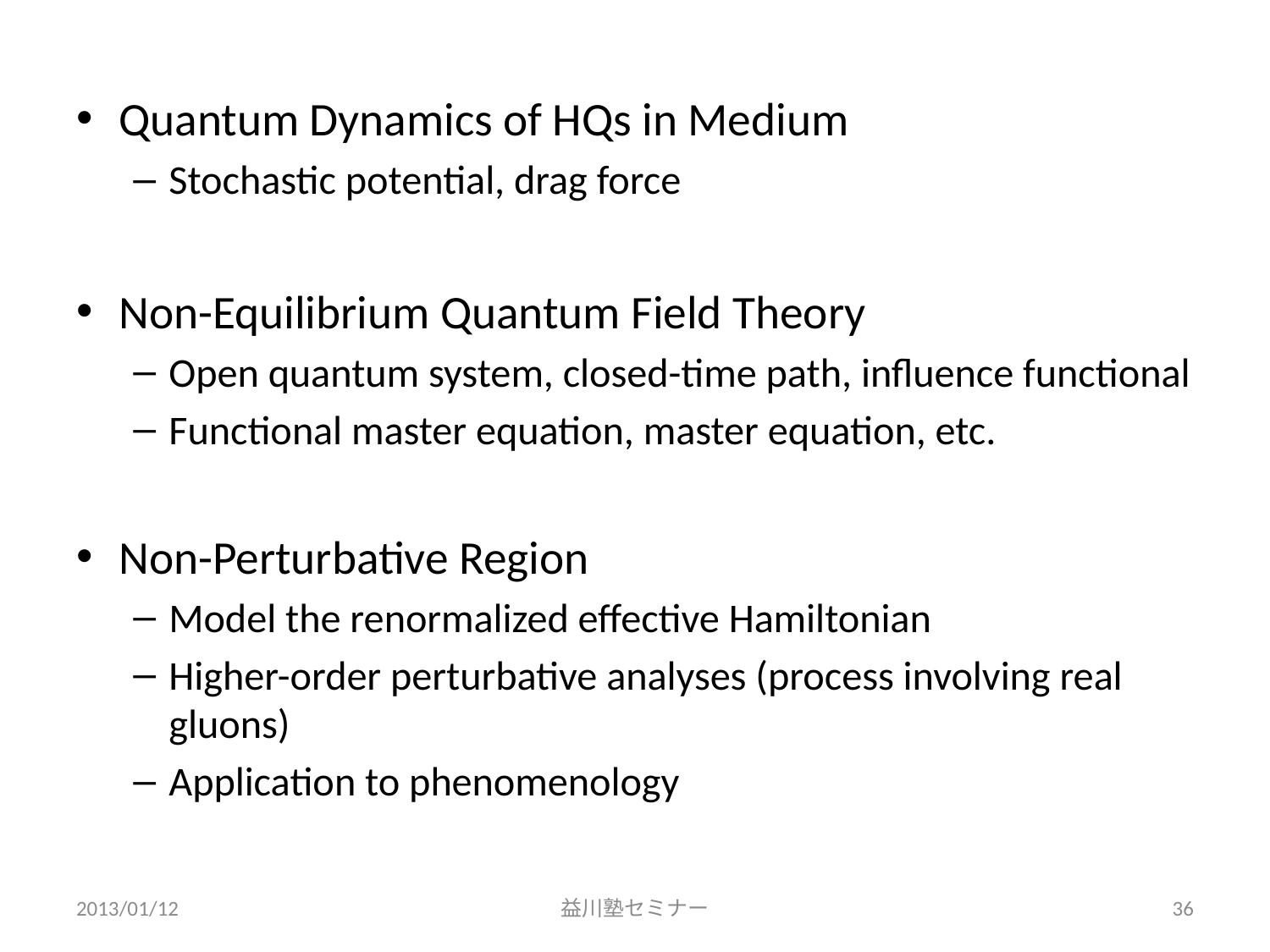

Quantum Dynamics of HQs in Medium
Stochastic potential, drag force

Non-Equilibrium Quantum Field Theory
Open quantum system, closed-time path, influence functional
Functional master equation, master equation, etc.

Non-Perturbative Region
Model the renormalized effective Hamiltonian
Higher-order perturbative analyses (process involving real gluons)
Application to phenomenology
2013/01/12
益川塾セミナー
36